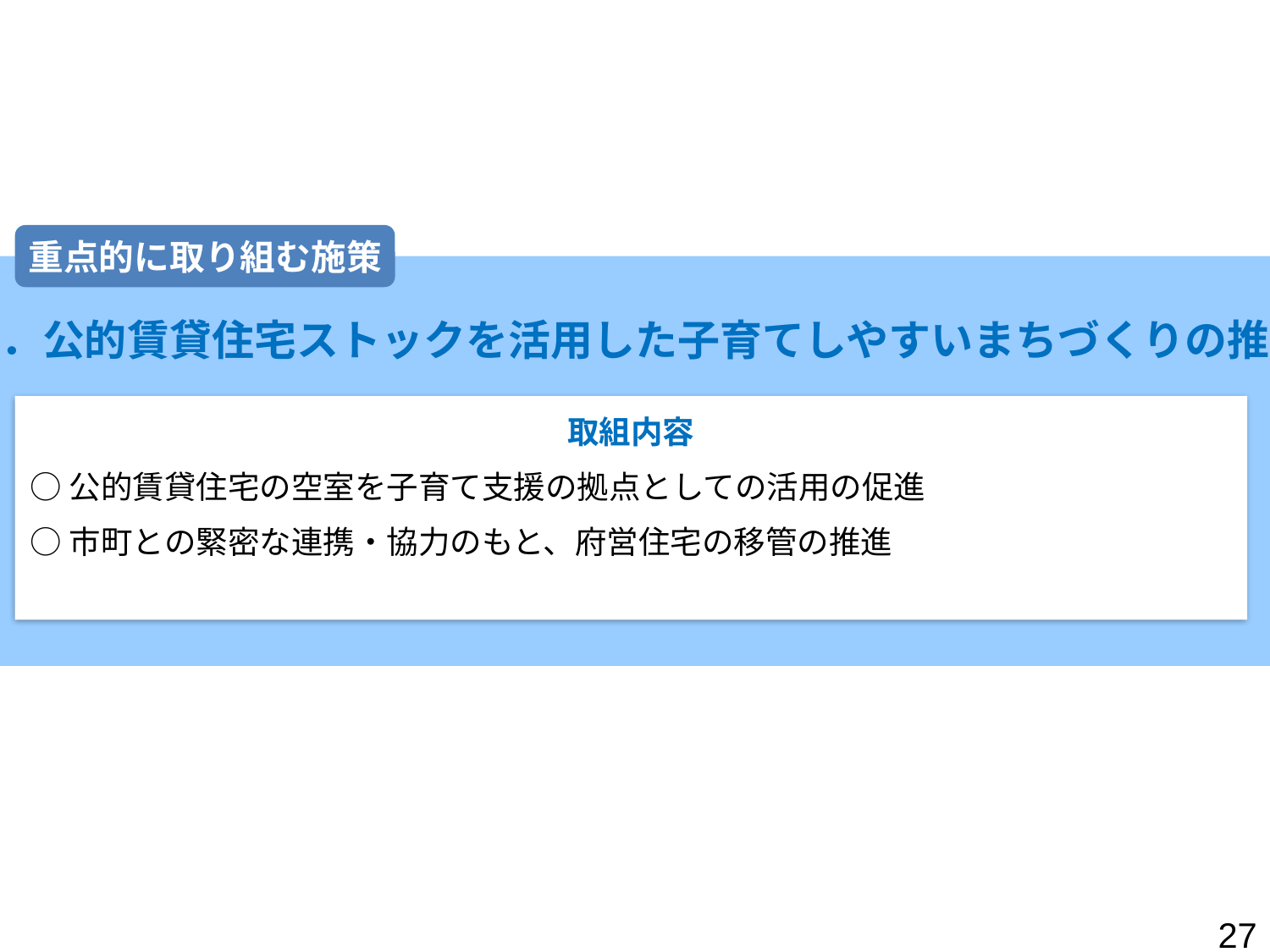

重点的に取り組む施策

４．公的賃貸住宅ストックを活用した子育てしやすいまちづくりの推進
取組内容
○公的賃貸住宅の空室を子育て支援の拠点としての活用の促進
○市町との緊密な連携・協力のもと、府営住宅の移管の推進

27